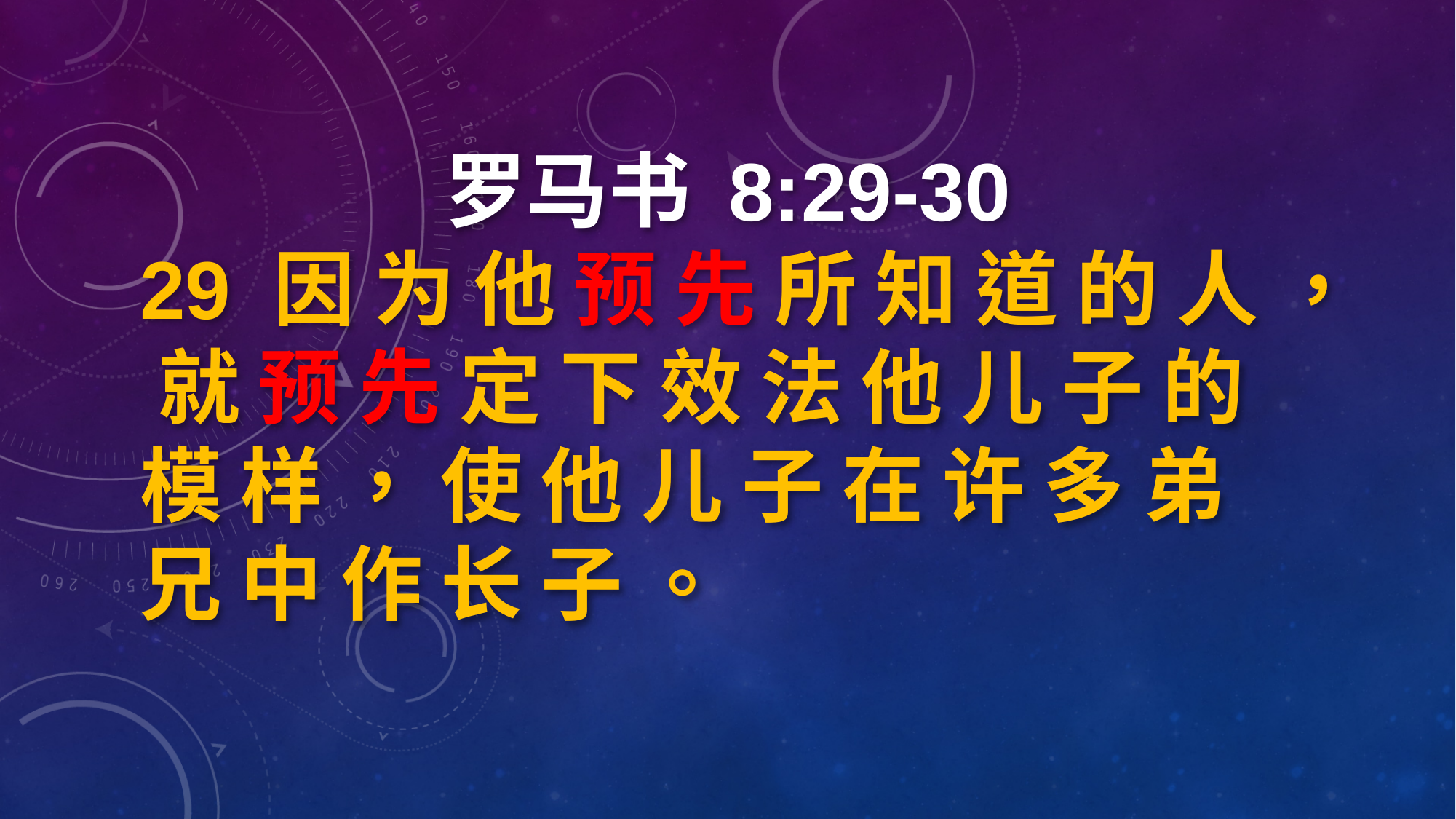

罗马书 8:29-30
29 因 为 他 预 先 所 知 道 的 人 ， 就 预 先 定 下 效 法 他 儿 子 的 模 样 ， 使 他 儿 子 在 许 多 弟 兄 中 作 长 子 。